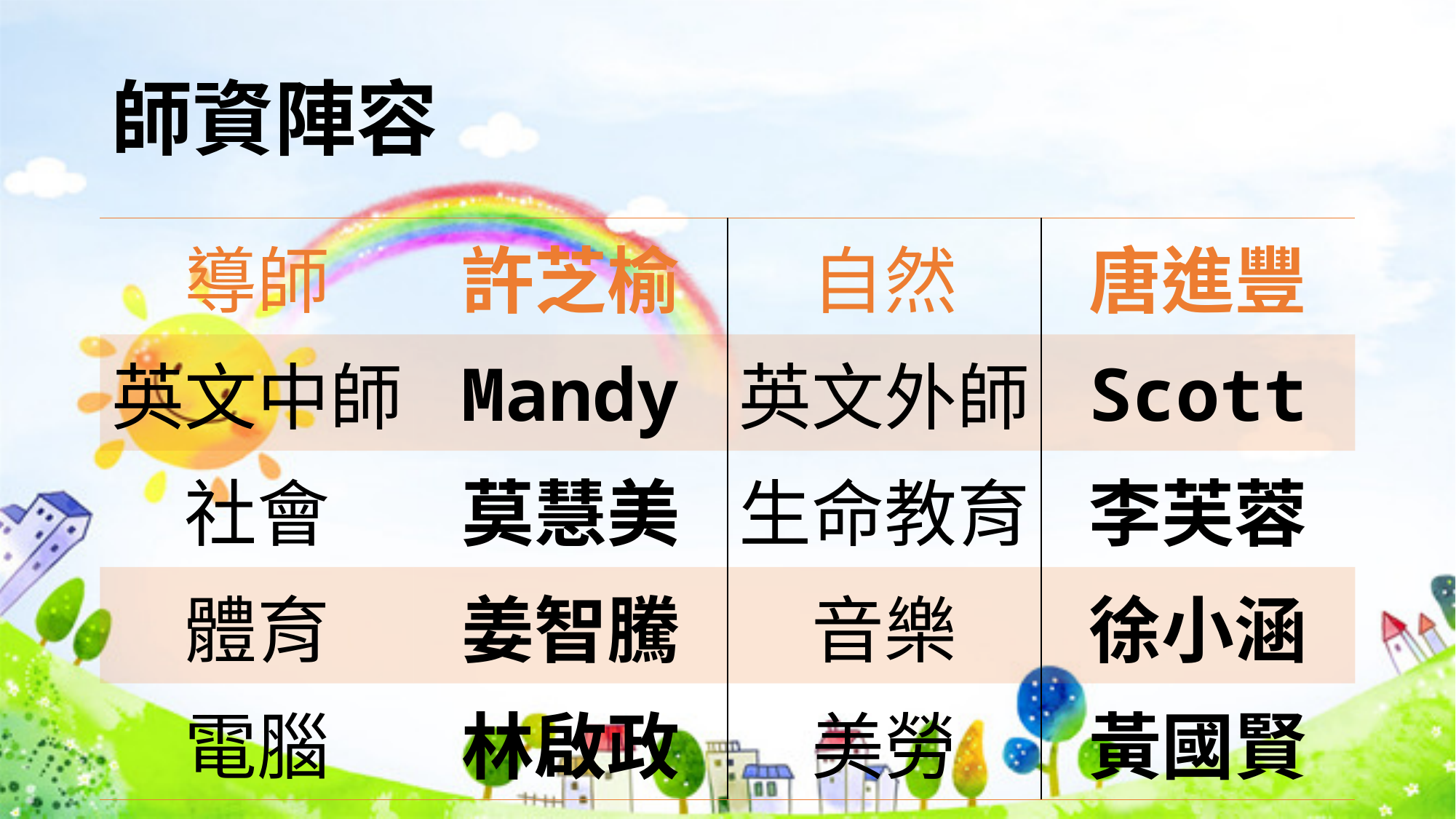

# 師資陣容
| 導師 | 許芝榆 | 自然 | 唐進豐 |
| --- | --- | --- | --- |
| 英文中師 | Mandy | 英文外師 | Scott |
| 社會 | 莫慧美 | 生命教育 | 李芙蓉 |
| 體育 | 姜智騰 | 音樂 | 徐小涵 |
| 電腦 | 林啟政 | 美勞 | 黃國賢 |